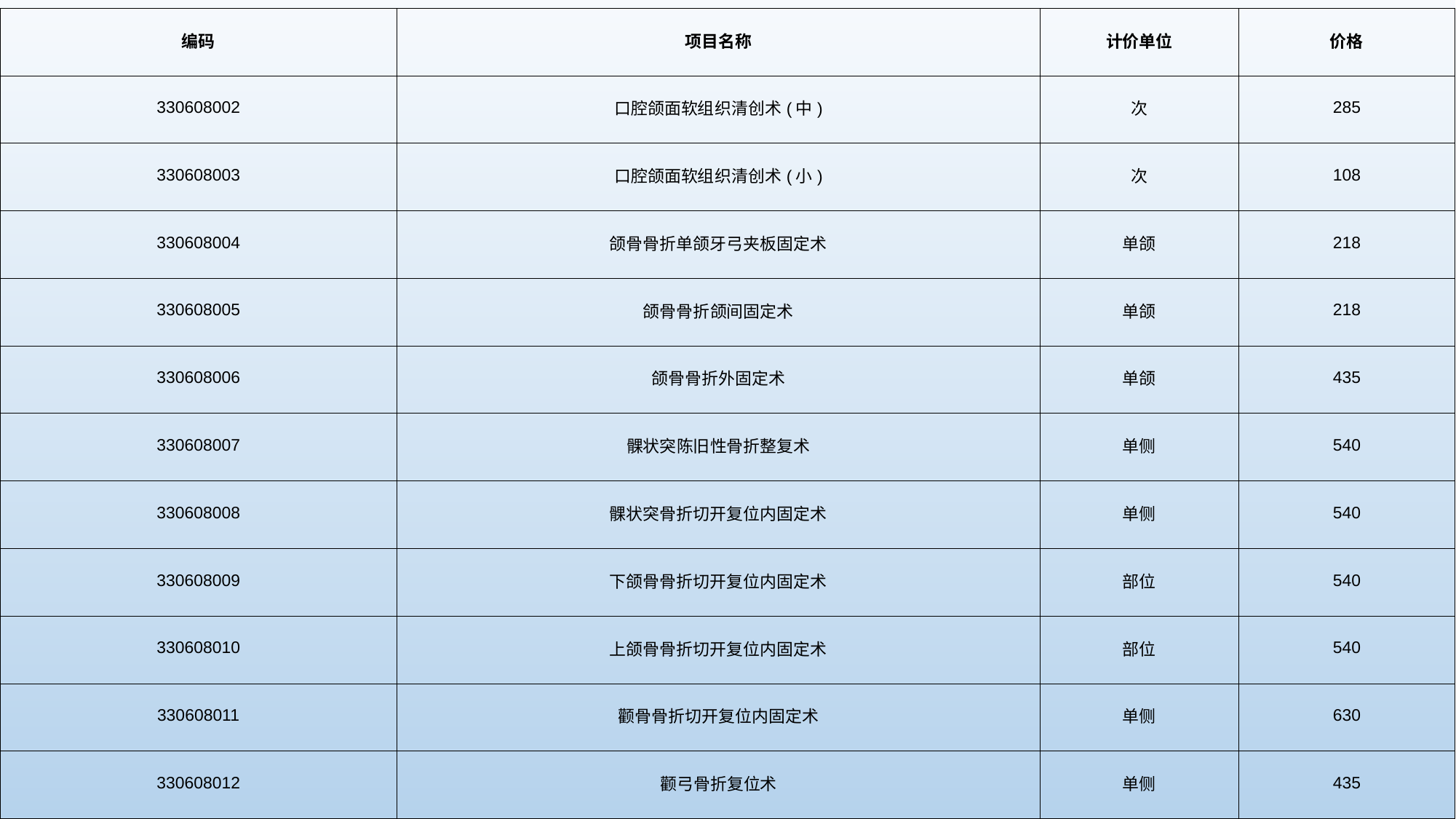

| 编码 | 项目名称 | 计价单位 | 价格 |
| --- | --- | --- | --- |
| 330608002 | 口腔颌面软组织清创术(中) | 次 | 285 |
| 330608003 | 口腔颌面软组织清创术(小) | 次 | 108 |
| 330608004 | 颌骨骨折单颌牙弓夹板固定术 | 单颌 | 218 |
| 330608005 | 颌骨骨折颌间固定术 | 单颌 | 218 |
| 330608006 | 颌骨骨折外固定术 | 单颌 | 435 |
| 330608007 | 髁状突陈旧性骨折整复术 | 单侧 | 540 |
| 330608008 | 髁状突骨折切开复位内固定术 | 单侧 | 540 |
| 330608009 | 下颌骨骨折切开复位内固定术 | 部位 | 540 |
| 330608010 | 上颌骨骨折切开复位内固定术 | 部位 | 540 |
| 330608011 | 颧骨骨折切开复位内固定术 | 单侧 | 630 |
| 330608012 | 颧弓骨折复位术 | 单侧 | 435 |